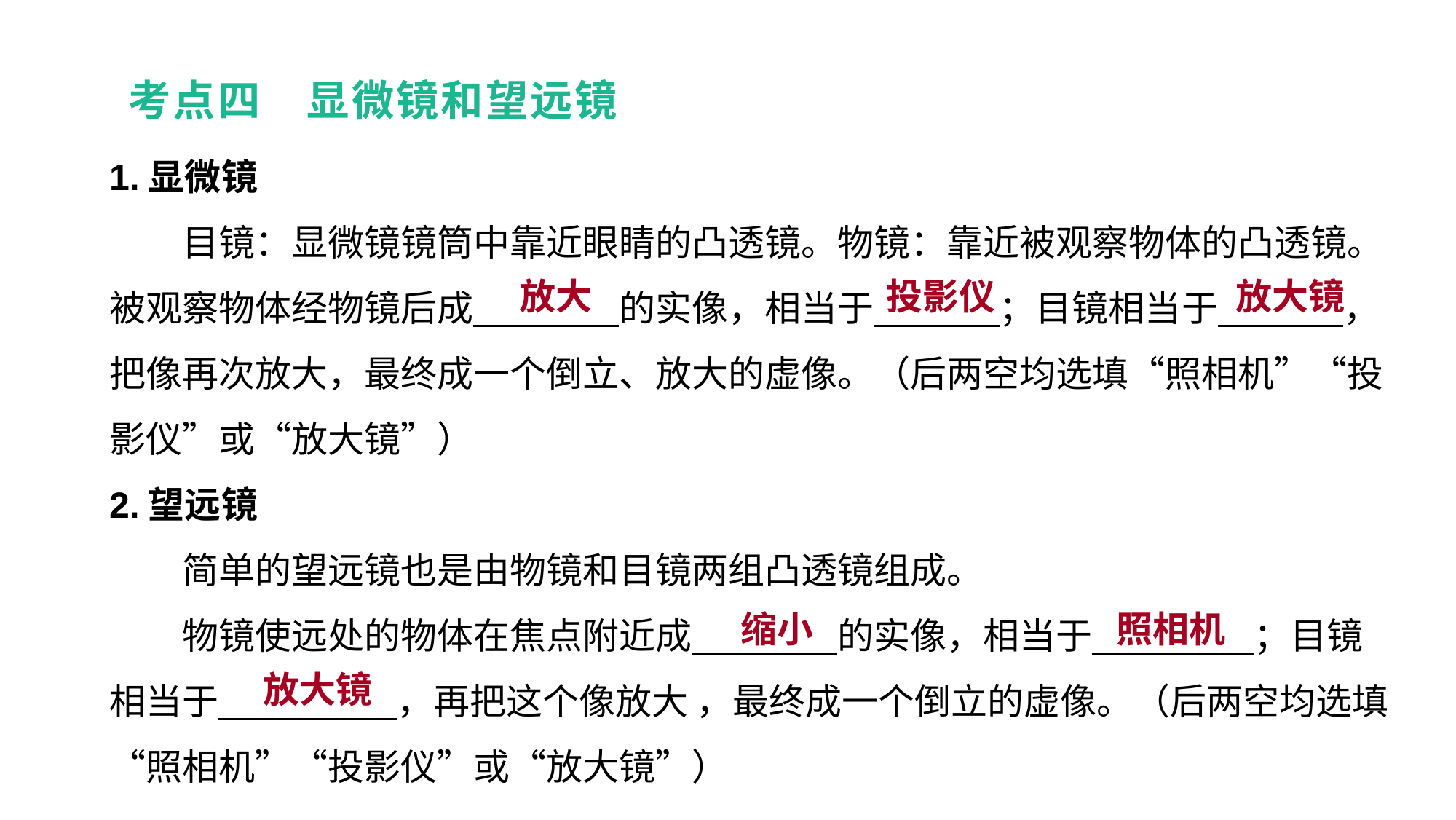

考点四　显微镜和望远镜
1.显微镜
　　目镜：显微镜镜筒中靠近眼睛的凸透镜。物镜：靠近被观察物体的凸透镜。被观察物体经物镜后成　　　　的实像，相当于　　  　；目镜相当于　  　　，把像再次放大，最终成一个倒立、放大的虚像。（后两空均选填“照相机”“投影仪”或“放大镜”）
2.望远镜
　　简单的望远镜也是由物镜和目镜两组凸透镜组成。
　　物镜使远处的物体在焦点附近成　　　　的实像，相当于　　  　　；目镜相当于　　    　　，再把这个像放大 ，最终成一个倒立的虚像。（后两空均选填“照相机”“投影仪”或“放大镜”）
教材梳理 夯实基础
放大
投影仪
放大镜
缩小
照相机
放大镜